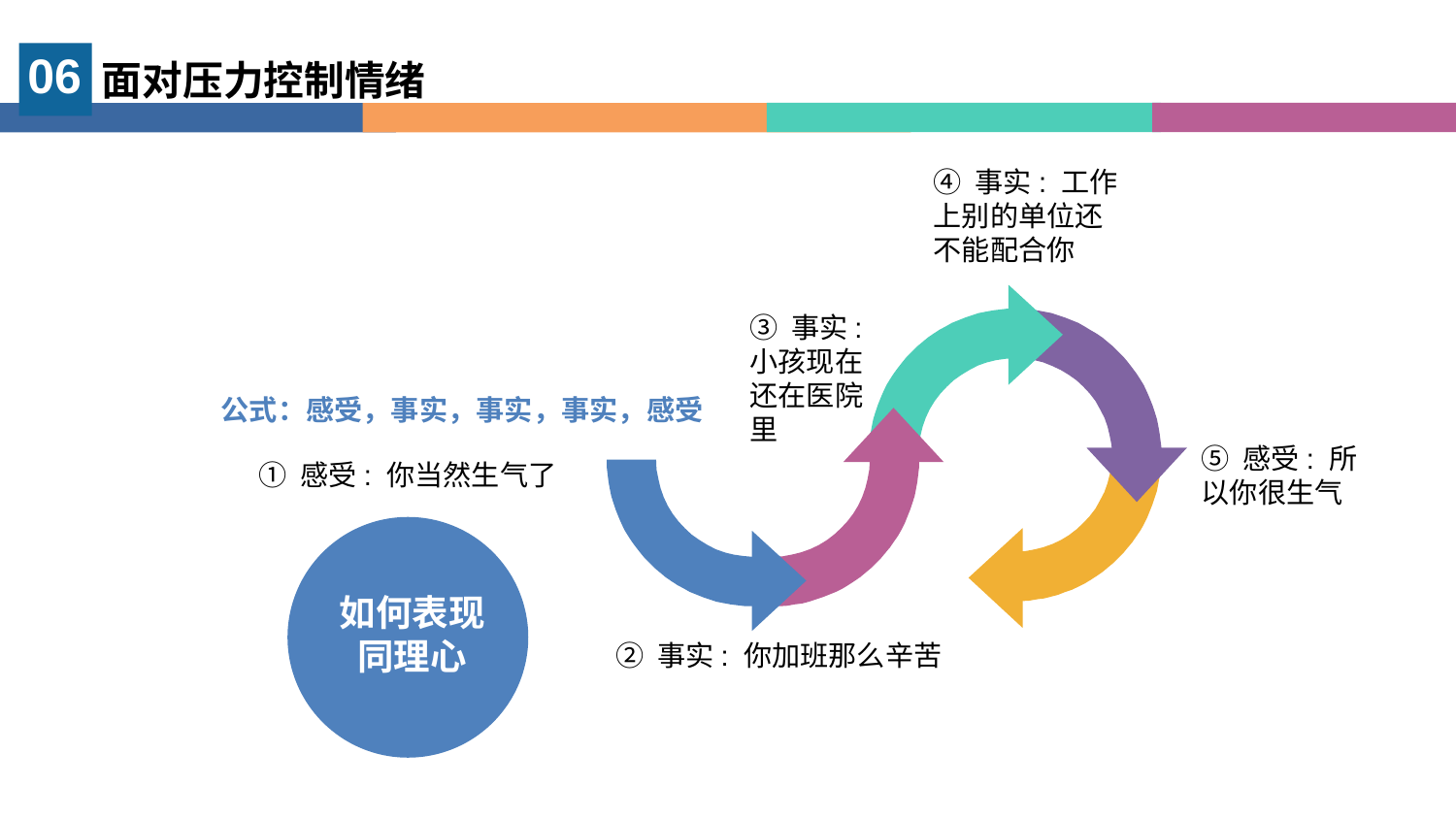

06

面对压力控制情绪
④ 事实: 工作上别的单位还不能配合你

③ 事实: 小孩现在还在医院里
公式：感受，事实，事实，事实，感受
⑤ 感受: 所以你很生气
① 感受: 你当然生气了

如何表现同理心
② 事实: 你加班那么辛苦